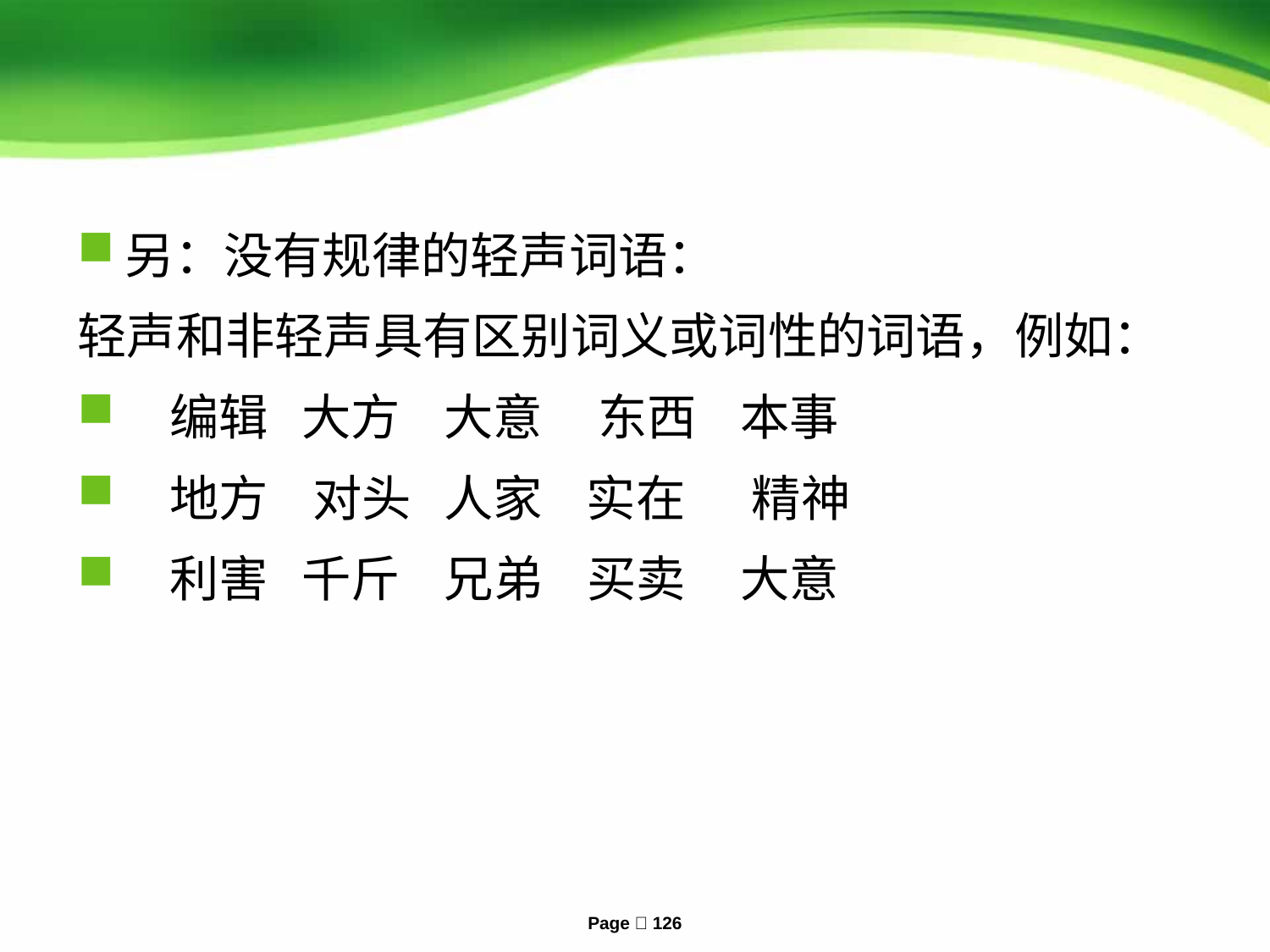

另：没有规律的轻声词语：
轻声和非轻声具有区别词义或词性的词语，例如：
   编辑   大方    大意     东西    本事
   地方    对头   人家    实在      精神
   利害   千斤    兄弟    买卖     大意